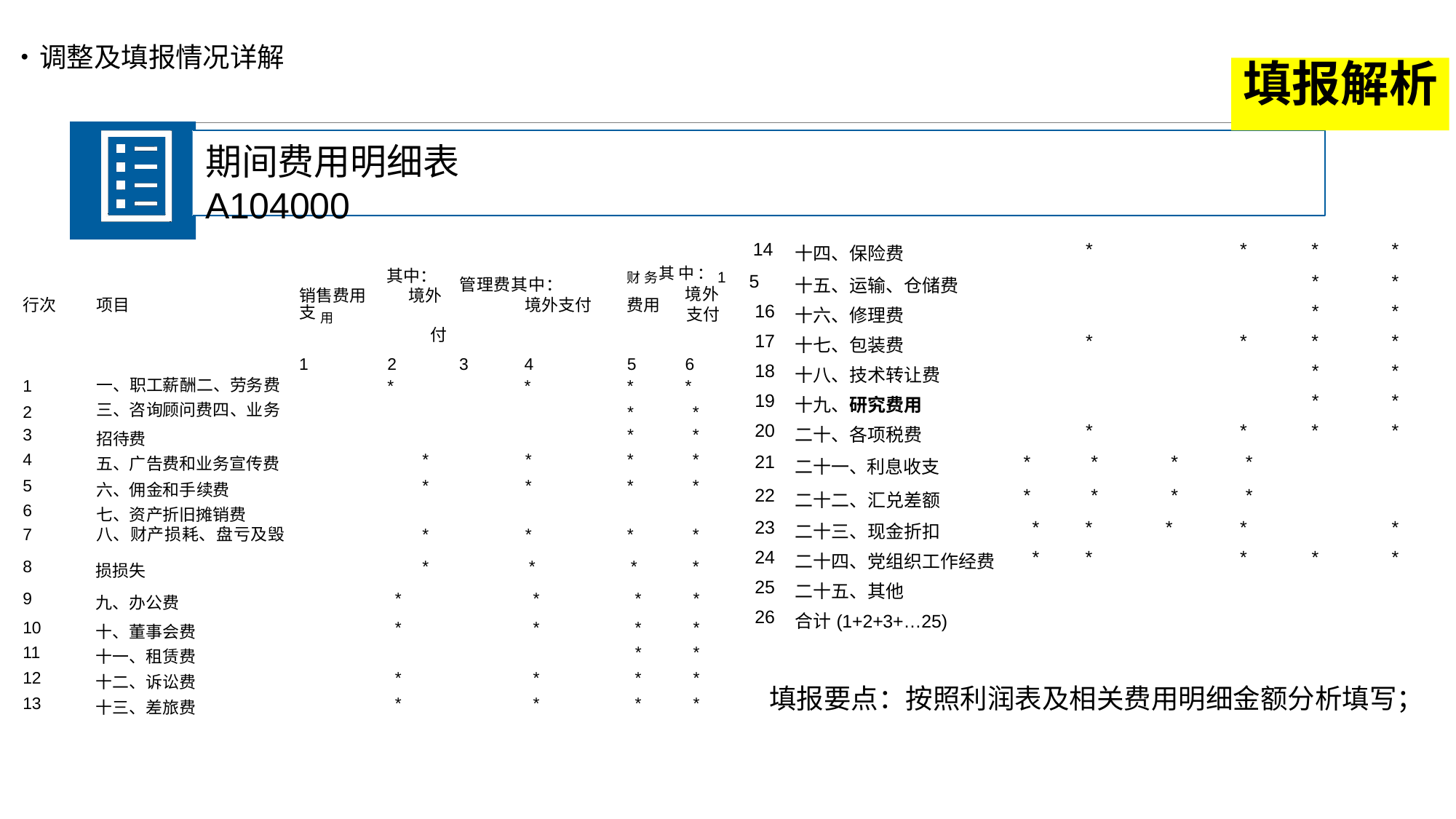

•	调整及填报情况详解
# 填报解析

期间费用明细表A104000

| 14 | 十四、保险费 | \* \* \* \* |
| --- | --- | --- |
| 5 | 十五、运输、仓储费 | \* \* |
| 16 | 十六、修理费 | \* \* |
| 17 | 十七、包装费 | \* \* \* \* |
| 18 | 十八、技术转让费 | \* \* |
| 19 | 十九、研究费用 | \* \* |
| 20 | 二十、各项税费 | \* \* \* \* |
| 21 | 二十一、利息收支 | \* \* \* \* |
| 22 | 二十二、汇兑差额 | \* \* \* \* |
| 23 | 二十三、现金折扣 | \* \* \* \* \* |
| 24 | 二十四、党组织工作经费 | \* \* \* \* \* |
| 25 | 二十五、其他 |  |
| 26 | 合计(1+2+3+…25) |  |
其中：  销售费用	境外支 用
付
财 务其 中 ：1
境外
管理费其中：
境外支付
费用
行次
项目
支付
|  |  | 1 | 2 | 3 | 4 | 5 | 6 |
| --- | --- | --- | --- | --- | --- | --- | --- |
| 1 | 一、职工薪酬二、劳务费 |  | \* |  | \* | \* | \* |
| 2 | 三、咨询顾问费四、业务 | \* \* |
| --- | --- | --- |
| 3 | 招待费 | \* \* |
| 4 | 五、广告费和业务宣传费 | \* \* \* \* |
| 5 | 六、佣金和手续费 | \* \* \* \* |
| 6 | 七、资产折旧摊销费 |  |
| 7 | 八、财产损耗、盘亏及毁 | \* \* \* \* |
| 8 | 损损失 | \* \* \* \* |
| 9 | 九、办公费 | \* \* \* \* |
| 10 | 十、董事会费 | \* \* \* \* |
| 11 | 十一、租赁费 | \* \* |
| 12 | 十二、诉讼费 | \* \* \* \* |
| 13 | 十三、差旅费 | \* \* \* \* |
填报要点：按照利润表及相关费用明细金额分析填写；